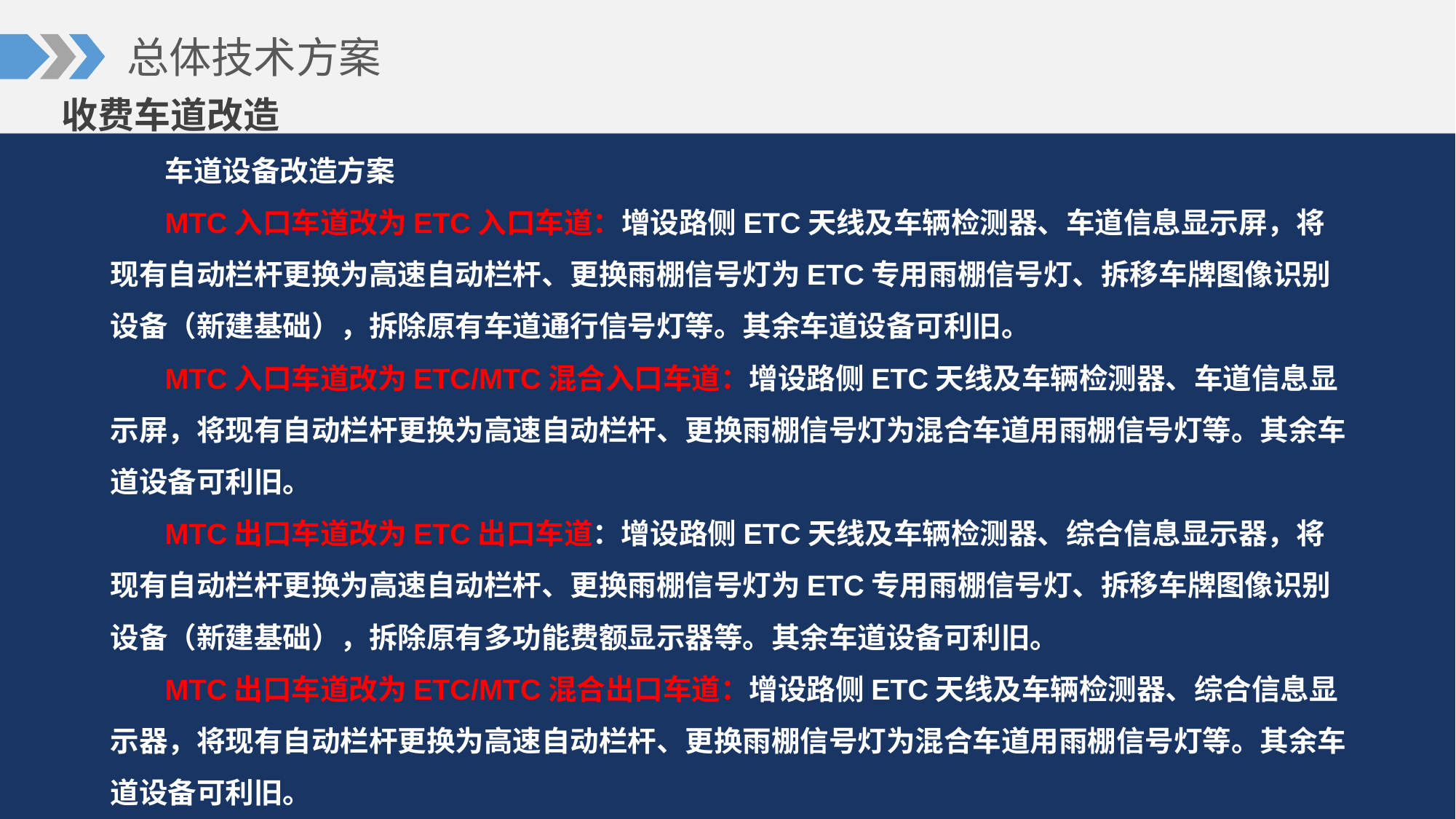

总体技术方案

收费车道改造
车道设备改造方案
MTC入口车道改为ETC入口车道：增设路侧ETC天线及车辆检测器、车道信息显示屏，将现有自动栏杆更换为高速自动栏杆、更换雨棚信号灯为ETC专用雨棚信号灯、拆移车牌图像识别设备（新建基础），拆除原有车道通行信号灯等。其余车道设备可利旧。
MTC入口车道改为ETC/MTC混合入口车道：增设路侧ETC天线及车辆检测器、车道信息显示屏，将现有自动栏杆更换为高速自动栏杆、更换雨棚信号灯为混合车道用雨棚信号灯等。其余车道设备可利旧。
MTC出口车道改为ETC出口车道：增设路侧ETC天线及车辆检测器、综合信息显示器，将现有自动栏杆更换为高速自动栏杆、更换雨棚信号灯为ETC专用雨棚信号灯、拆移车牌图像识别设备（新建基础），拆除原有多功能费额显示器等。其余车道设备可利旧。
MTC出口车道改为ETC/MTC混合出口车道：增设路侧ETC天线及车辆检测器、综合信息显示器，将现有自动栏杆更换为高速自动栏杆、更换雨棚信号灯为混合车道用雨棚信号灯等。其余车道设备可利旧。